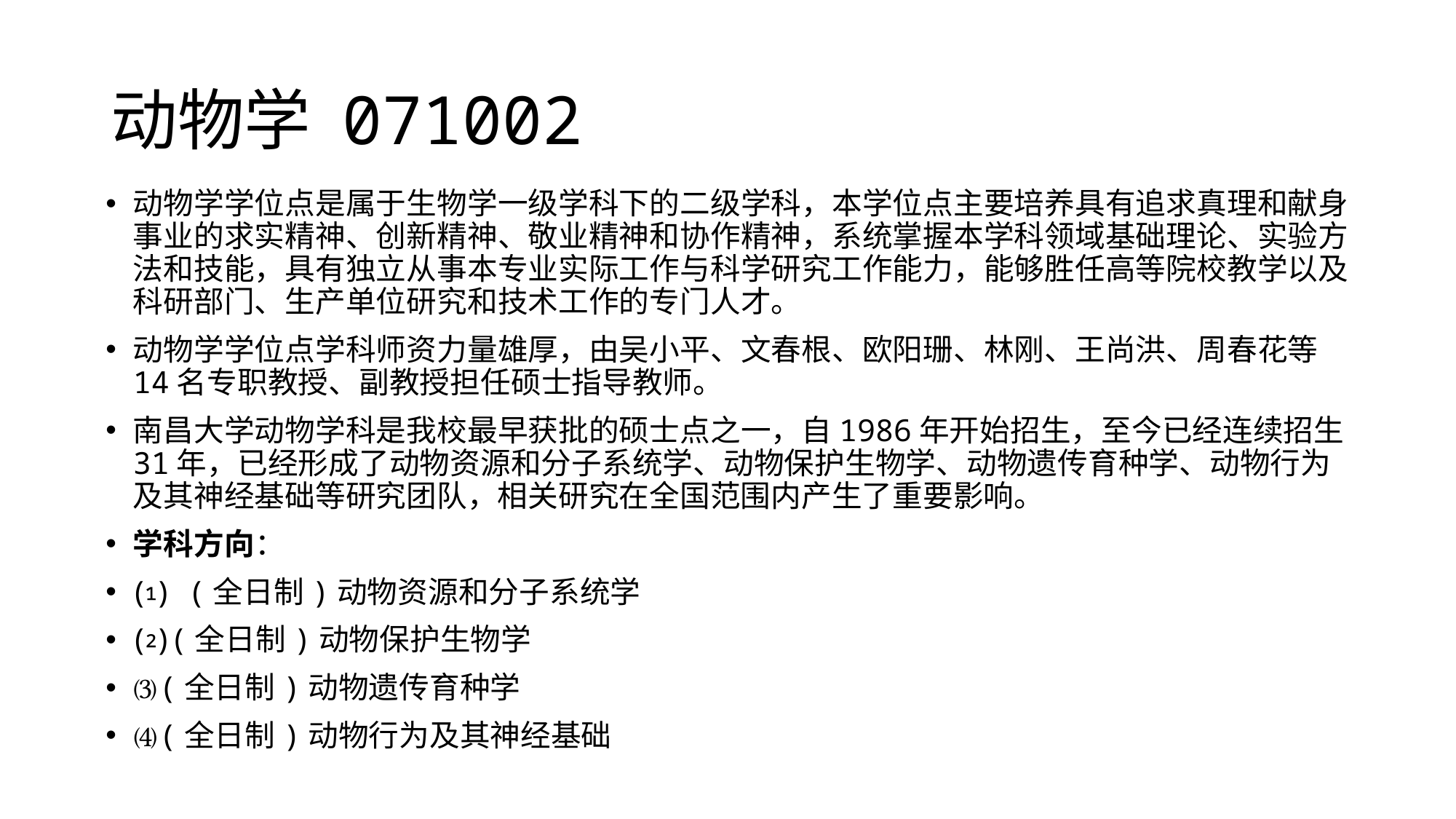

# 动物学 071002
动物学学位点是属于生物学一级学科下的二级学科，本学位点主要培养具有追求真理和献身事业的求实精神、创新精神、敬业精神和协作精神，系统掌握本学科领域基础理论、实验方法和技能，具有独立从事本专业实际工作与科学研究工作能力，能够胜任高等院校教学以及科研部门、生产单位研究和技术工作的专门人才。
动物学学位点学科师资力量雄厚，由吴小平、文春根、欧阳珊、林刚、王尚洪、周春花等14名专职教授、副教授担任硕士指导教师。
南昌大学动物学科是我校最早获批的硕士点之一，自1986年开始招生，至今已经连续招生31年，已经形成了动物资源和分子系统学、动物保护生物学、动物遗传育种学、动物行为及其神经基础等研究团队，相关研究在全国范围内产生了重要影响。
学科方向：
⑴ (全日制)动物资源和分子系统学
⑵(全日制)动物保护生物学
⑶(全日制)动物遗传育种学
⑷(全日制)动物行为及其神经基础